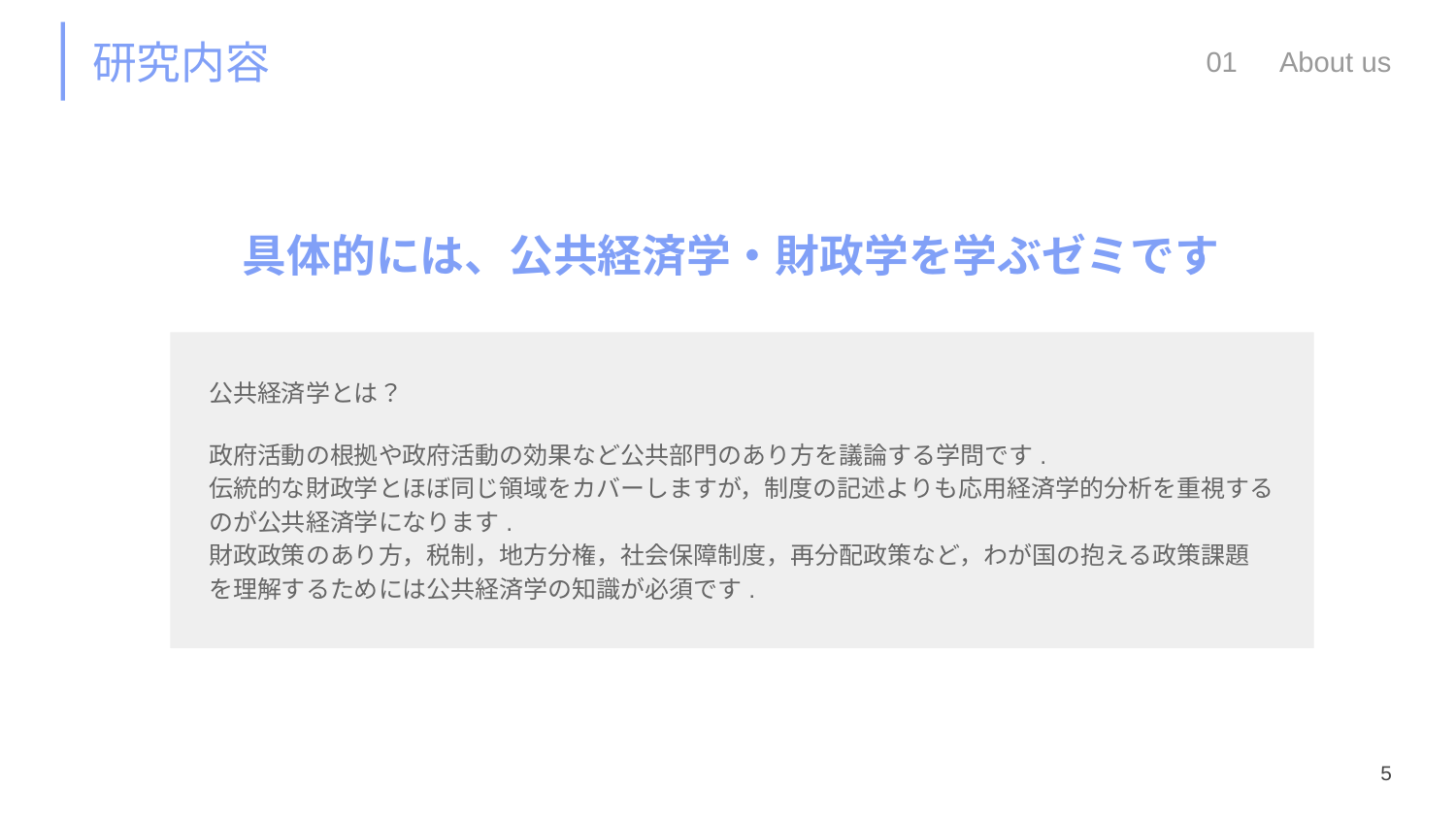

# 研究内容
01　About us
具体的には、公共経済学・財政学を学ぶゼミです
　公共経済学とは？

　政府活動の根拠や政府活動の効果など公共部門のあり方を議論する学問です.
　伝統的な財政学とほぼ同じ領域をカバーしますが，制度の記述よりも応用経済学的分析を重視する
　のが公共経済学になります.
　財政政策のあり方，税制，地方分権，社会保障制度，再分配政策など，わが国の抱える政策課題
　を理解するためには公共経済学の知識が必須です.
5